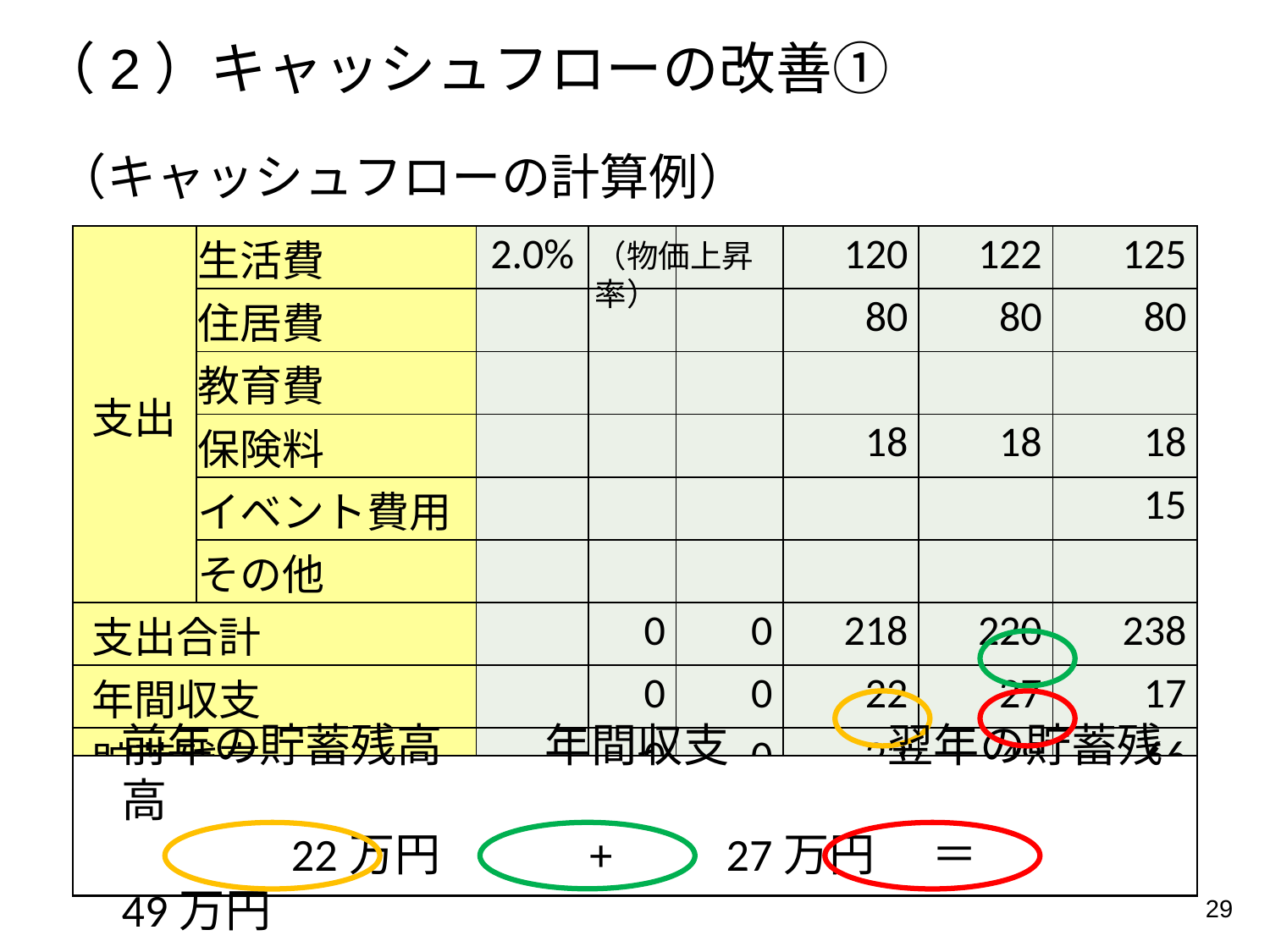

（2）キャッシュフローの改善①
（キャッシュフローの計算例）
| 支出 | 生活費 | 2.0% |  |  | 120 | 122 | 125 |
| --- | --- | --- | --- | --- | --- | --- | --- |
|  | 住居費 |  |  |  | 80 | 80 | 80 |
|  | 教育費 |  |  |  |  |  |  |
|  | 保険料 |  |  |  | 18 | 18 | 18 |
|  | イベント費用 |  |  |  |  |  | 15 |
|  | その他 |  |  |  |  |  |  |
| 支出合計 |  |  | 0 | 0 | 218 | 220 | 238 |
| 年間収支 |  |  | 0 | 0 | 22 | 27 | 17 |
| 貯蓄残高 |  |  | 0 | 0 | 22 | 49 | 66 |
（物価上昇率）

前年の貯蓄残高　　 年間収支　　　  翌年の貯蓄残高
　　　  22万円　　　+　　27万円　 ＝　　　　 49万円

29